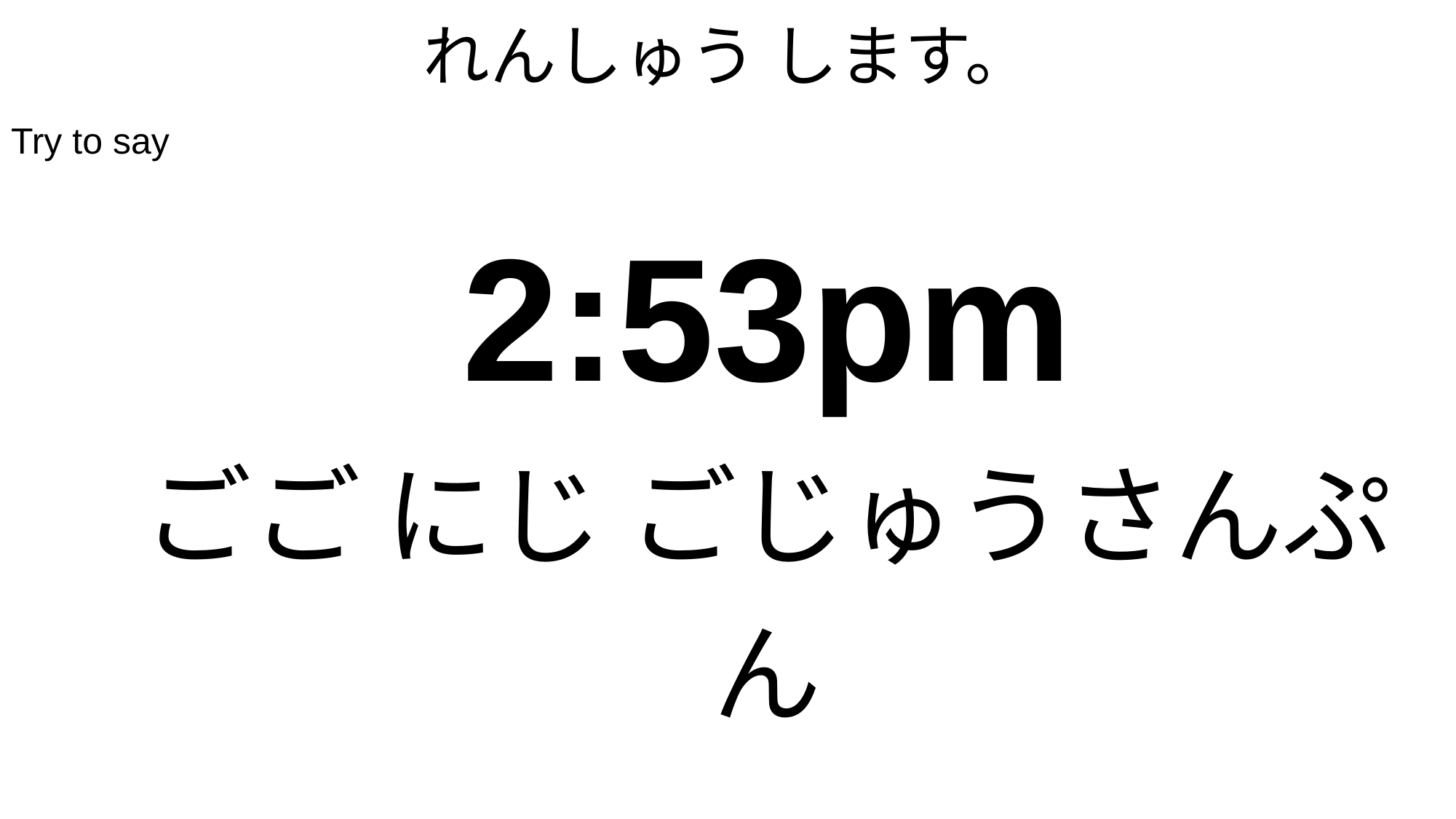

# れんしゅう します。
Try to say
| 2:53pm |
| --- |
| ごご にじ ごじゅうさんぷん |